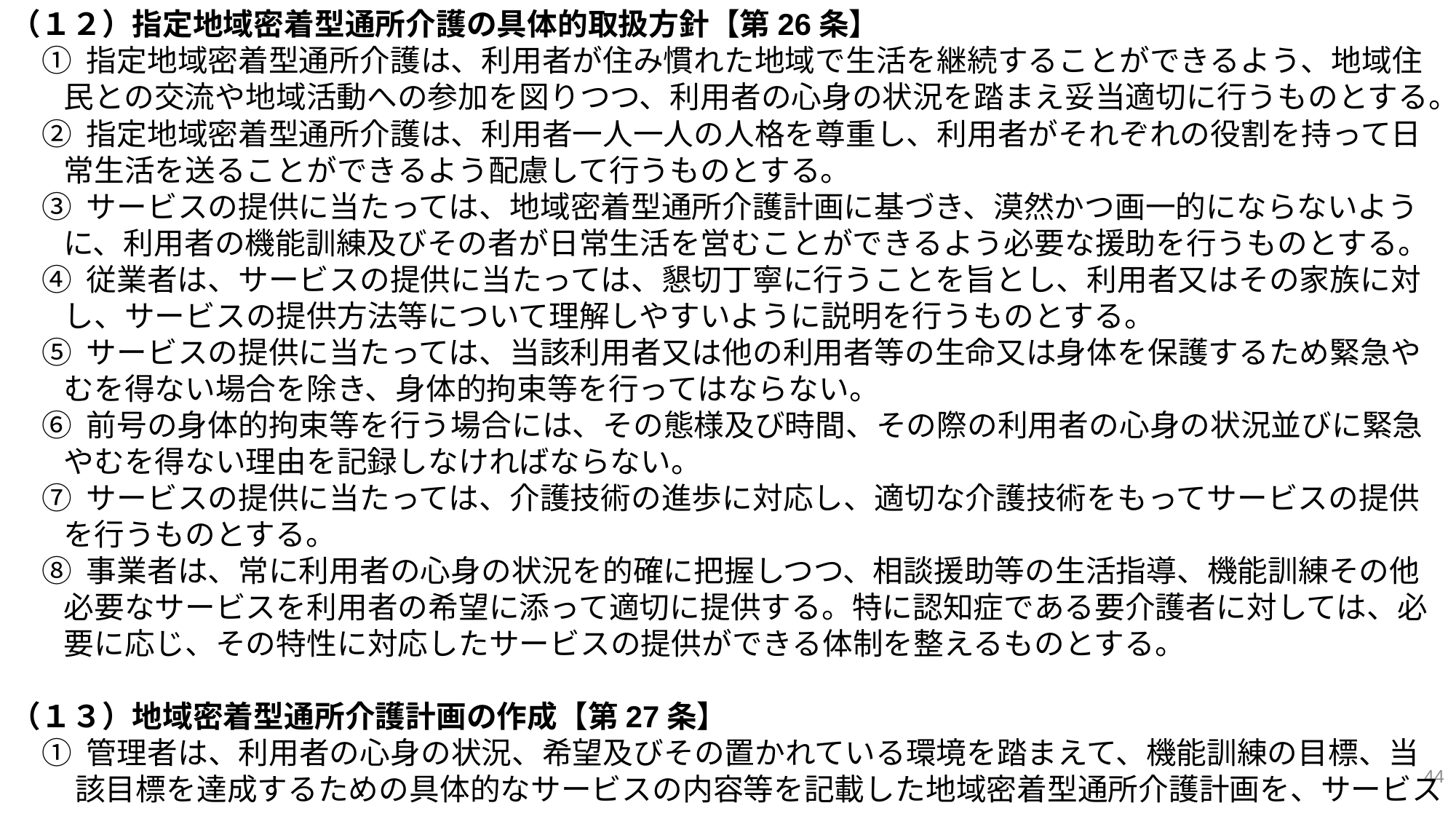

（１２）指定地域密着型通所介護の具体的取扱方針【第26条】
① 指定地域密着型通所介護は、利用者が住み慣れた地域で生活を継続することができるよう、地域住民との交流や地域活動への参加を図りつつ、利用者の心身の状況を踏まえ妥当適切に行うものとする。
② 指定地域密着型通所介護は、利用者一人一人の人格を尊重し、利用者がそれぞれの役割を持って日常生活を送ることができるよう配慮して行うものとする。
③ サービスの提供に当たっては、地域密着型通所介護計画に基づき、漠然かつ画一的にならないように、利用者の機能訓練及びその者が日常生活を営むことができるよう必要な援助を行うものとする。
④ 従業者は、サービスの提供に当たっては、懇切丁寧に行うことを旨とし、利用者又はその家族に対し、サービスの提供方法等について理解しやすいように説明を行うものとする。
⑤ サービスの提供に当たっては、当該利用者又は他の利用者等の生命又は身体を保護するため緊急やむを得ない場合を除き、身体的拘束等を行ってはならない。
⑥ 前号の身体的拘束等を行う場合には、その態様及び時間、その際の利用者の心身の状況並びに緊急やむを得ない理由を記録しなければならない。
⑦ サービスの提供に当たっては、介護技術の進歩に対応し、適切な介護技術をもってサービスの提供を行うものとする。
⑧ 事業者は、常に利用者の心身の状況を的確に把握しつつ、相談援助等の生活指導、機能訓練その他必要なサービスを利用者の希望に添って適切に提供する。特に認知症である要介護者に対しては、必要に応じ、その特性に対応したサービスの提供ができる体制を整えるものとする。

（１３）地域密着型通所介護計画の作成【第27条】
① 管理者は、利用者の心身の状況、希望及びその置かれている環境を踏まえて、機能訓練の目標、当該目標を達成するための具体的なサービスの内容等を記載した地域密着型通所介護計画を、サービス
44